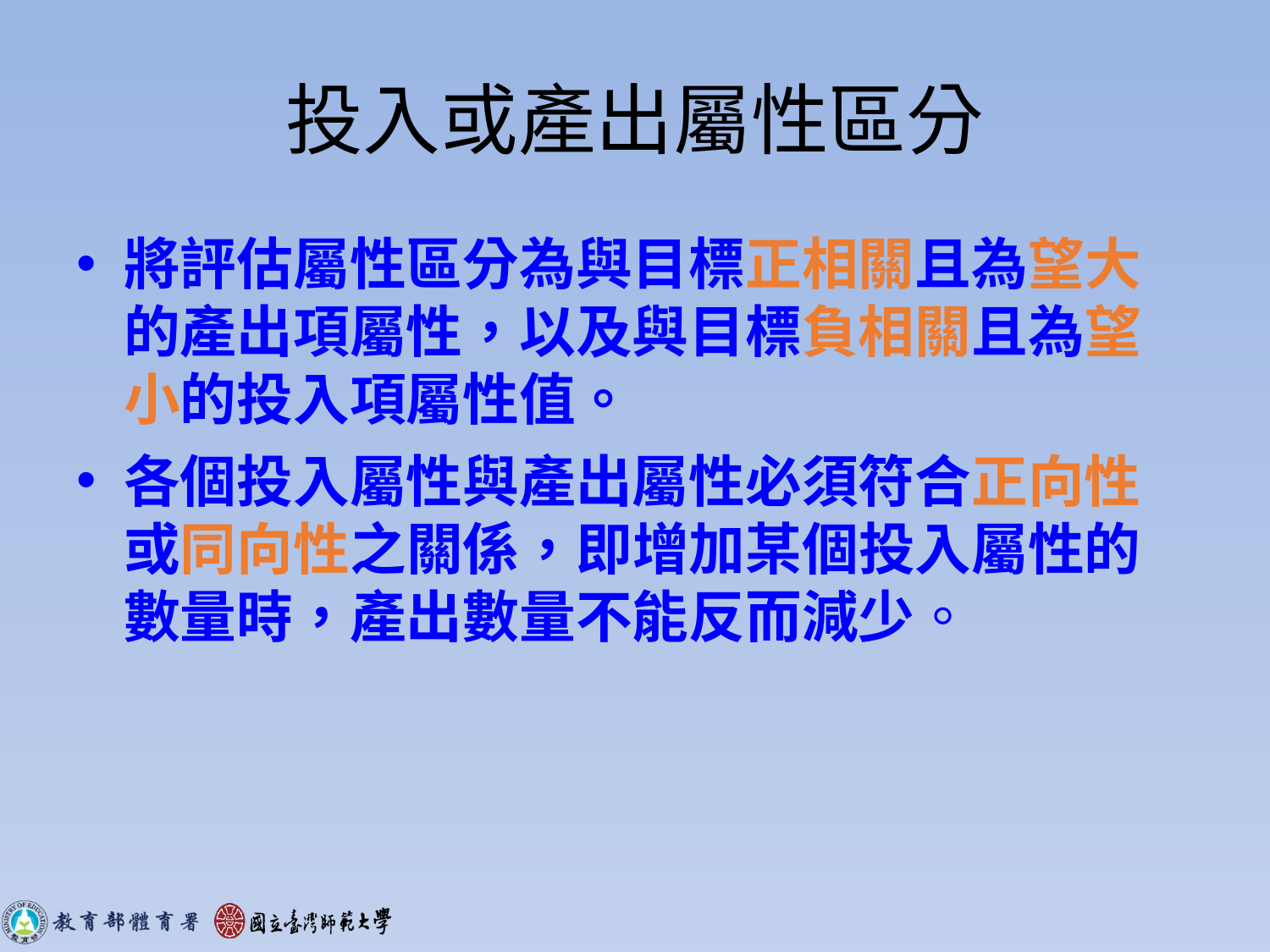

# 投入或產出屬性區分
將評估屬性區分為與目標正相關且為望大的產出項屬性，以及與目標負相關且為望小的投入項屬性值。
各個投入屬性與產出屬性必須符合正向性或同向性之關係，即增加某個投入屬性的數量時，產出數量不能反而減少。